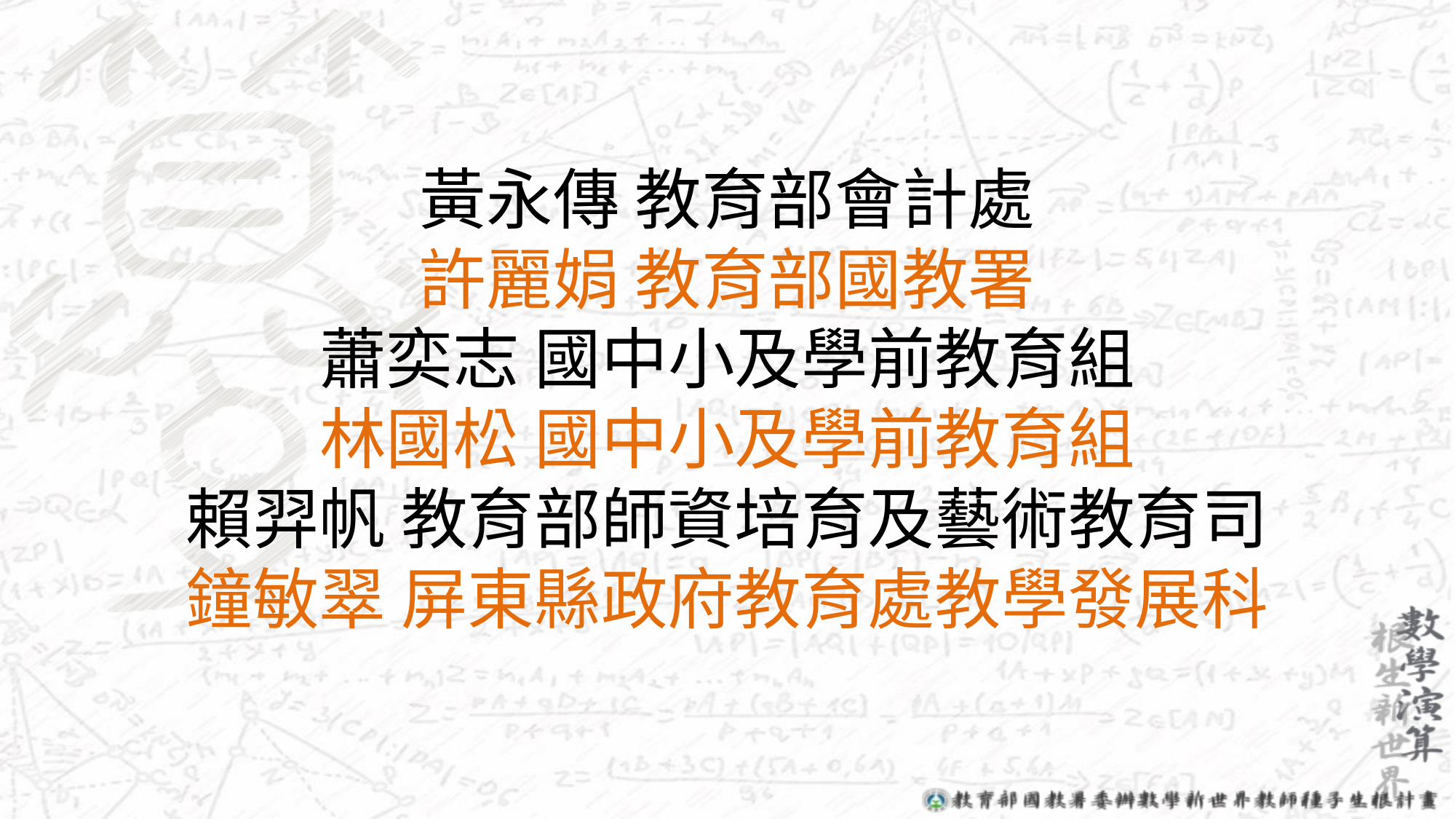

# 黃永傳 教育部會計處 許麗娟 教育部國教署 蕭奕志 國中小及學前教育組 林國松 國中小及學前教育組 賴羿帆 教育部師資培育及藝術教育司 鐘敏翠 屏東縣政府教育處教學發展科